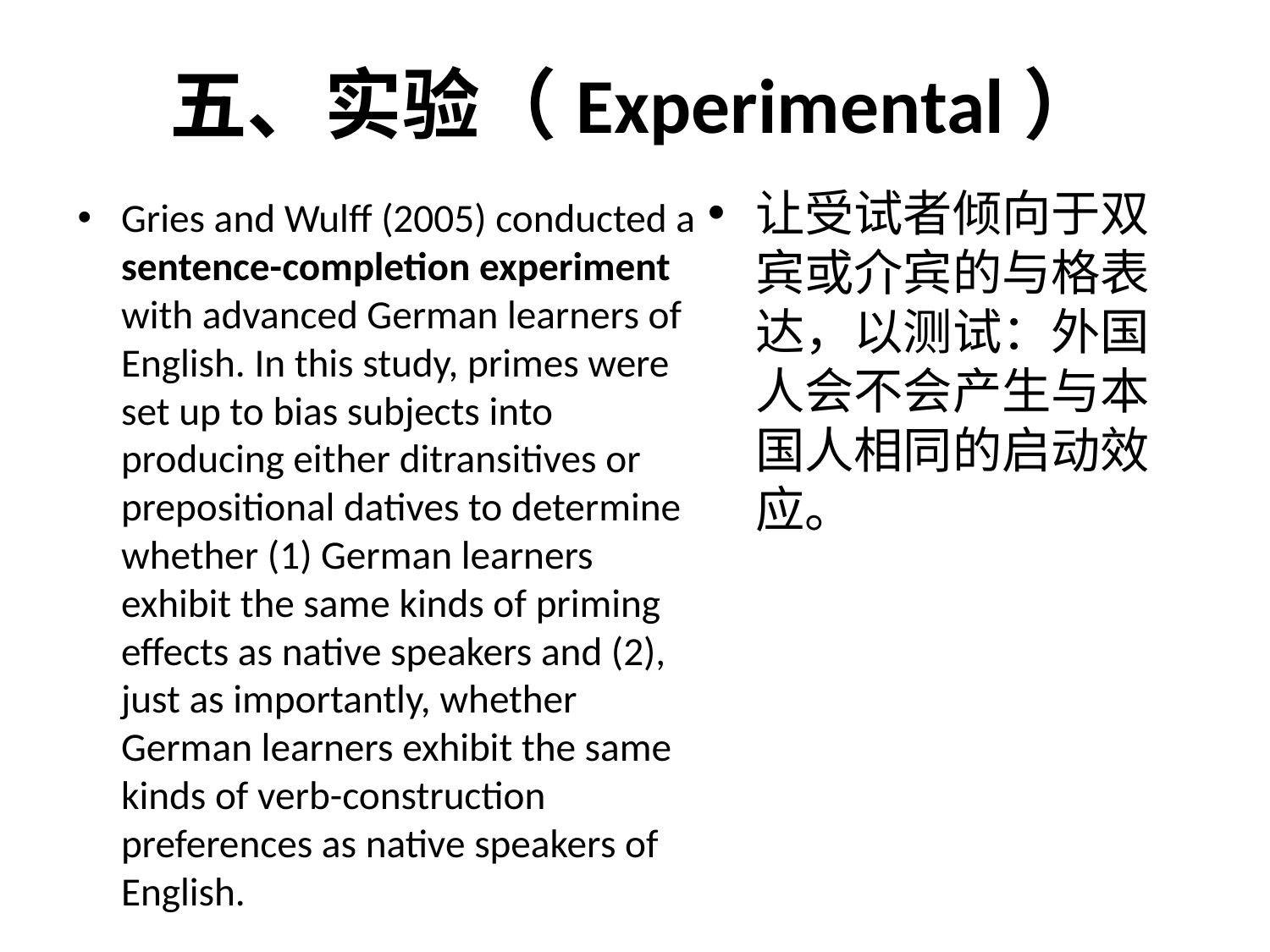

# 五、实验（Experimental）
让受试者倾向于双宾或介宾的与格表达，以测试：外国人会不会产生与本国人相同的启动效应。
Gries and Wulff (2005) conducted a sentence-completion experiment with advanced German learners of English. In this study, primes were set up to bias subjects into producing either ditransitives or prepositional datives to determine whether (1) German learners exhibit the same kinds of priming effects as native speakers and (2), just as importantly, whether German learners exhibit the same kinds of verb-construction preferences as native speakers of English.